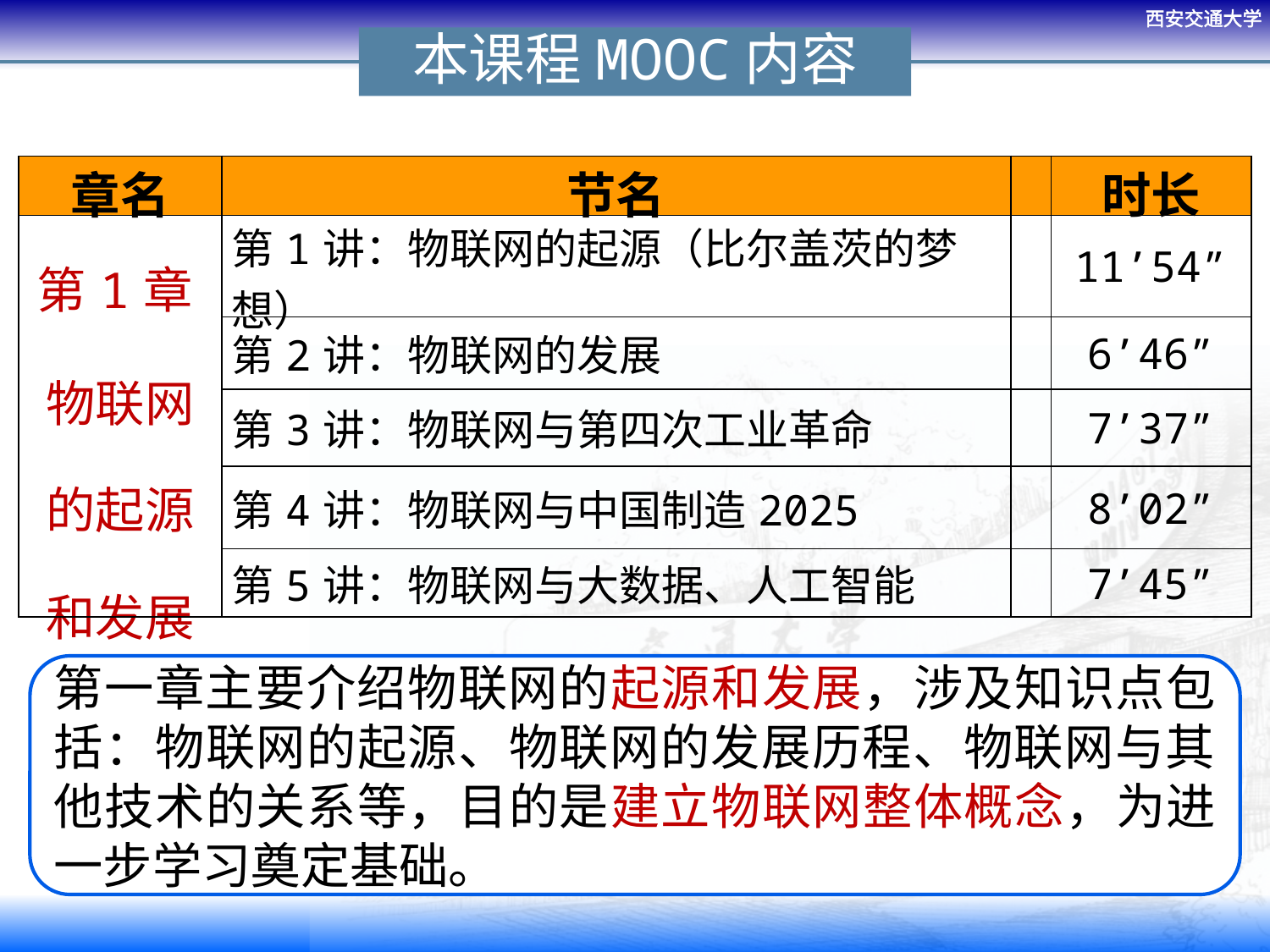

本课程MOOC内容
| 章名 | 节名 |  | 时长 |
| --- | --- | --- | --- |
| 第1章 物联网的起源和发展 | 第1讲：物联网的起源（比尔盖茨的梦想） |  | 11’54” |
|  | 第2讲：物联网的发展 |  | 6’46” |
|  | 第3讲：物联网与第四次工业革命 |  | 7’37” |
|  | 第4讲：物联网与中国制造2025 |  | 8’02” |
|  | 第5讲：物联网与大数据、人工智能 |  | 7’45” |
第一章主要介绍物联网的起源和发展，涉及知识点包括：物联网的起源、物联网的发展历程、物联网与其他技术的关系等，目的是建立物联网整体概念，为进一步学习奠定基础。